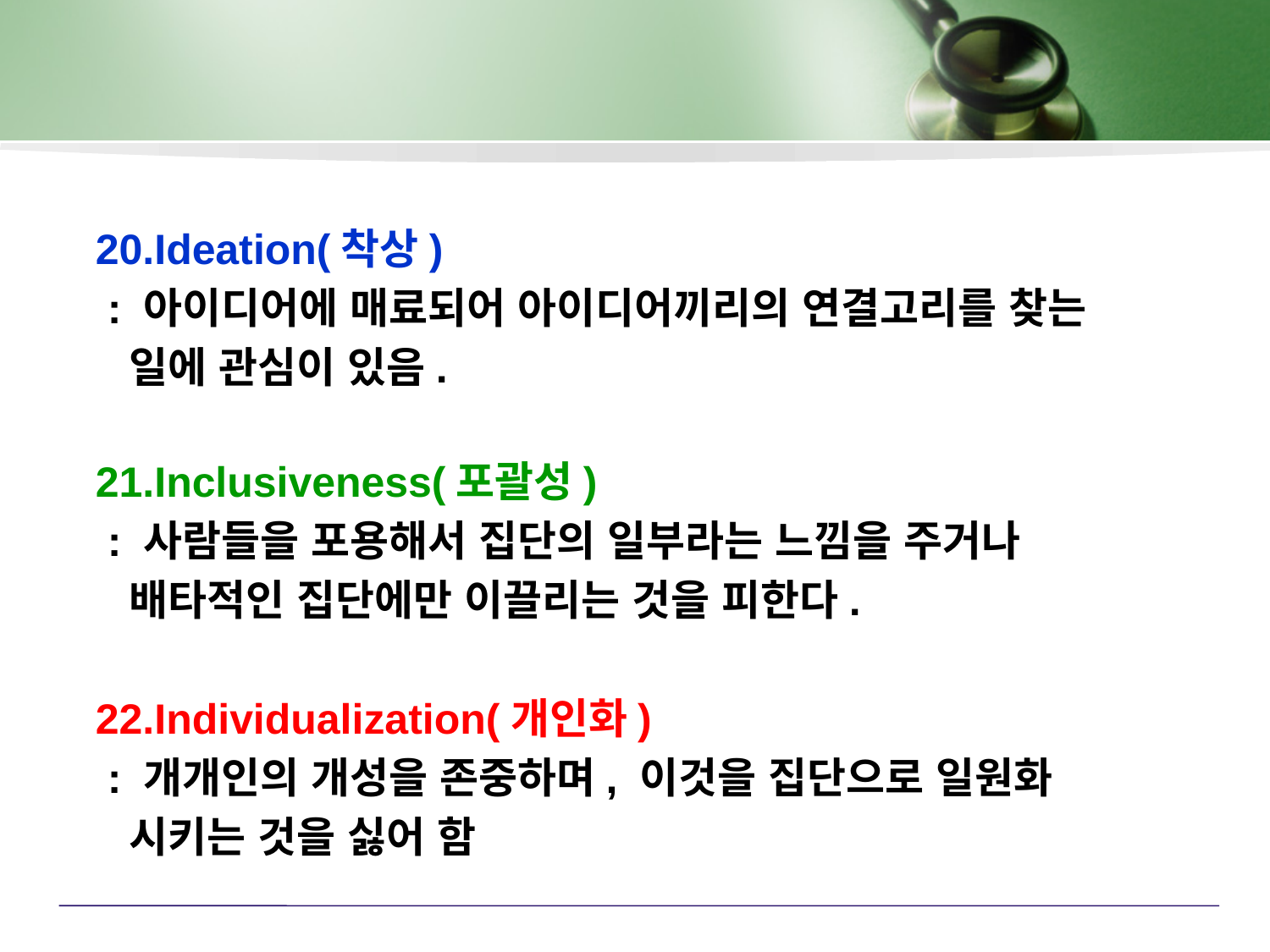

20.Ideation(착상)
 : 아이디어에 매료되어 아이디어끼리의 연결고리를 찾는
  일에 관심이 있음.

21.Inclusiveness(포괄성)
 : 사람들을 포용해서 집단의 일부라는 느낌을 주거나
  배타적인 집단에만 이끌리는 것을 피한다.

22.Individualization(개인화)
 : 개개인의 개성을 존중하며, 이것을 집단으로 일원화
  시키는 것을 싫어 함